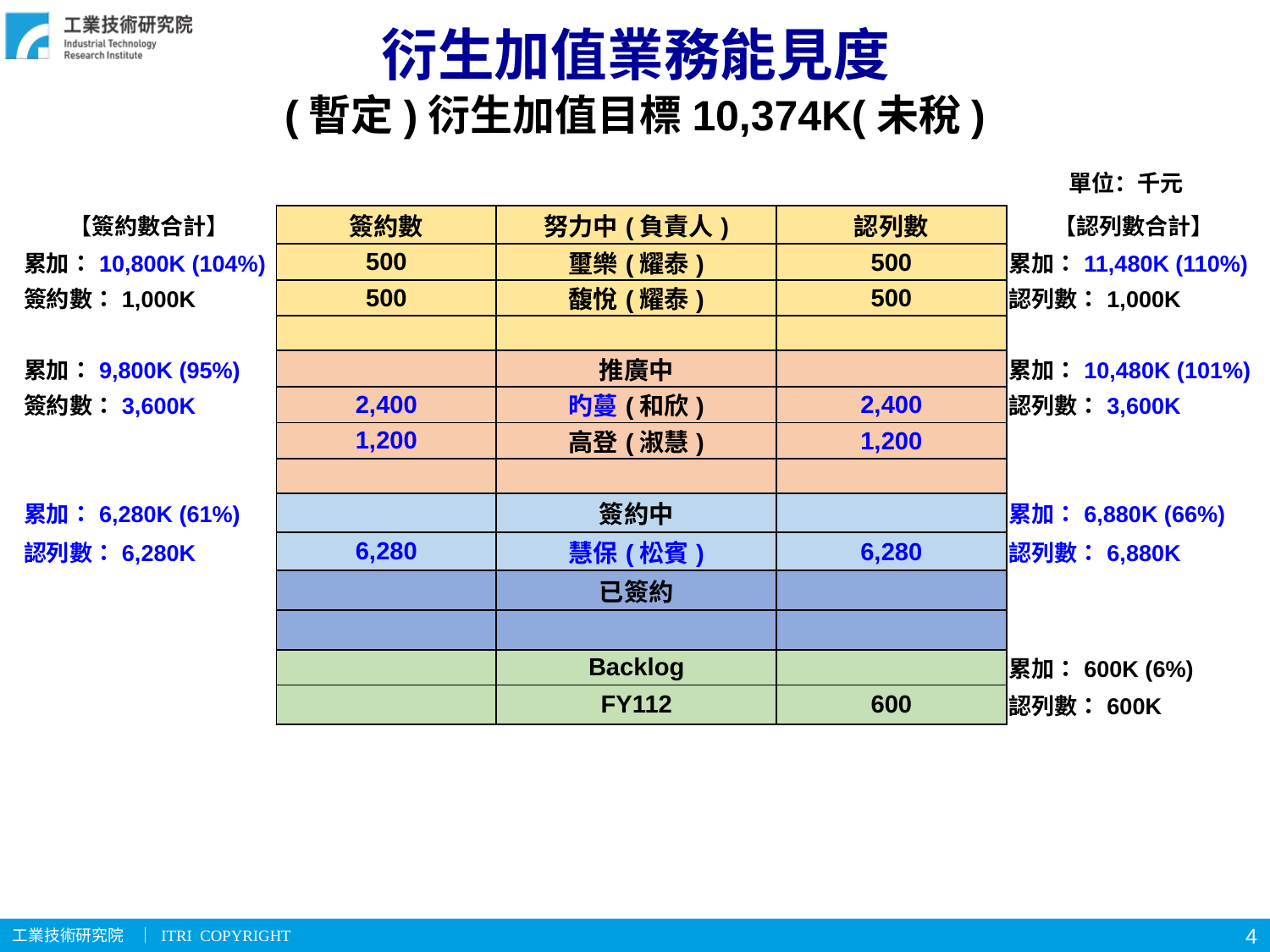

衍生加值業務能見度
(暫定)衍生加值目標10,374K(未稅)
單位：千元
| 【簽約數合計】 | 簽約數 | 努力中(負責人) | 認列數 | 【認列數合計】 |
| --- | --- | --- | --- | --- |
| 累加：10,800K (104%) | 500 | 璽樂(耀泰) | 500 | 累加：11,480K (110%) |
| 簽約數：1,000K | 500 | 馥悅(耀泰) | 500 | 認列數：1,000K |
|  |  |  |  |  |
| 累加：9,800K (95%) |  | 推廣中 |  | 累加：10,480K (101%) |
| 簽約數：3,600K | 2,400 | 旳蔓(和欣) | 2,400 | 認列數：3,600K |
|  | 1,200 | 高登(淑慧) | 1,200 |  |
|  |  |  |  |  |
| 累加：6,280K (61%) |  | 簽約中 |  | 累加：6,880K (66%) |
| 認列數：6,280K | 6,280 | 慧保(松賓) | 6,280 | 認列數：6,880K |
|  |  | 已簽約 |  |  |
|  |  |  |  |  |
|  |  | Backlog |  | 累加：600K (6%) |
|  |  | FY112 | 600 | 認列數：600K |